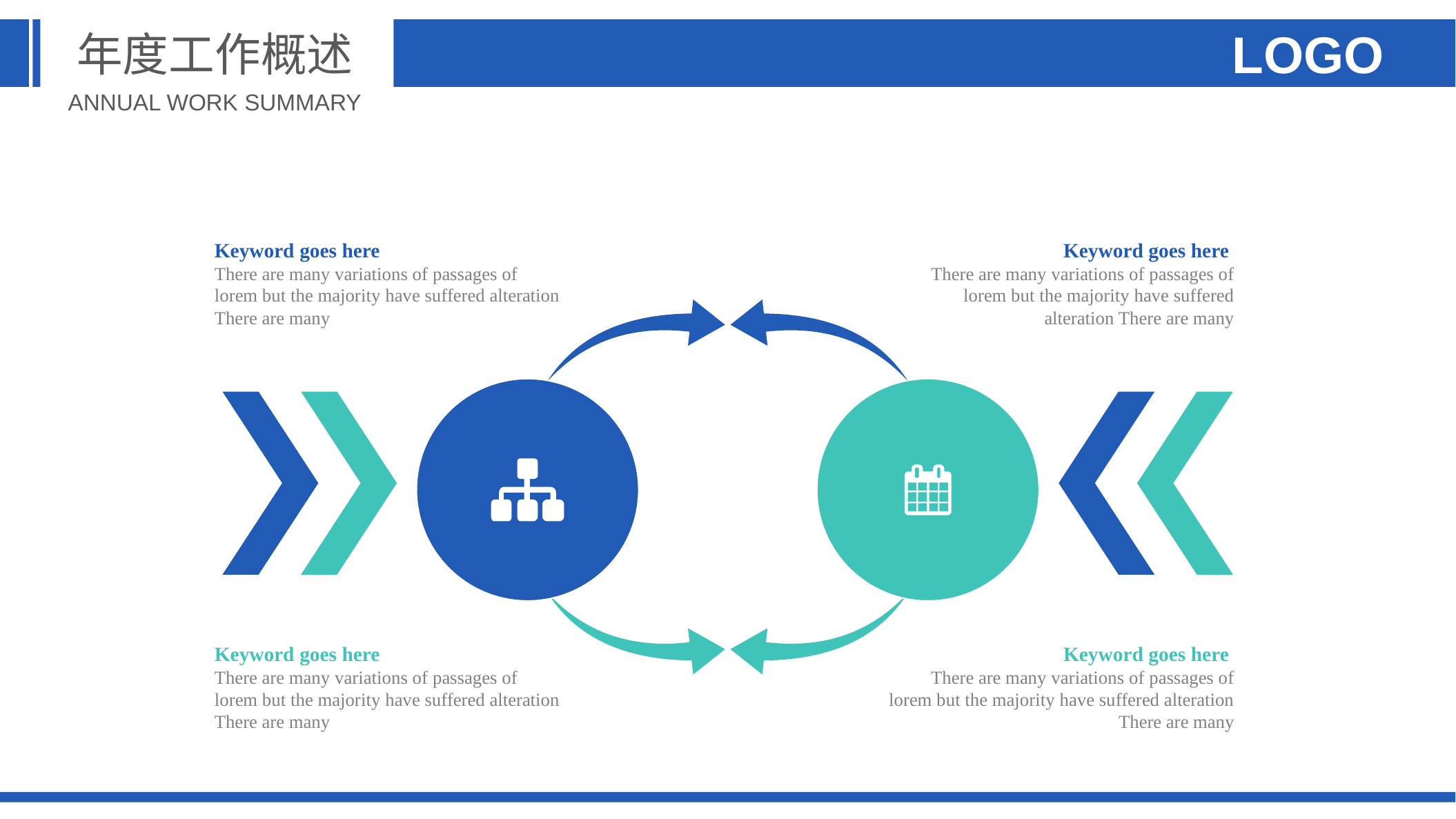

年度工作概述
LOGO
ANNUAL WORK SUMMARY
Keyword goes here
There are many variations of passages of lorem but the majority have suffered alteration There are many
Keyword goes here
There are many variations of passages of
 lorem but the majority have suffered alteration There are many

Keyword goes here
There are many variations of passages of lorem but the majority have suffered alteration There are many
Keyword goes here
There are many variations of passages of lorem but the majority have suffered alteration There are many